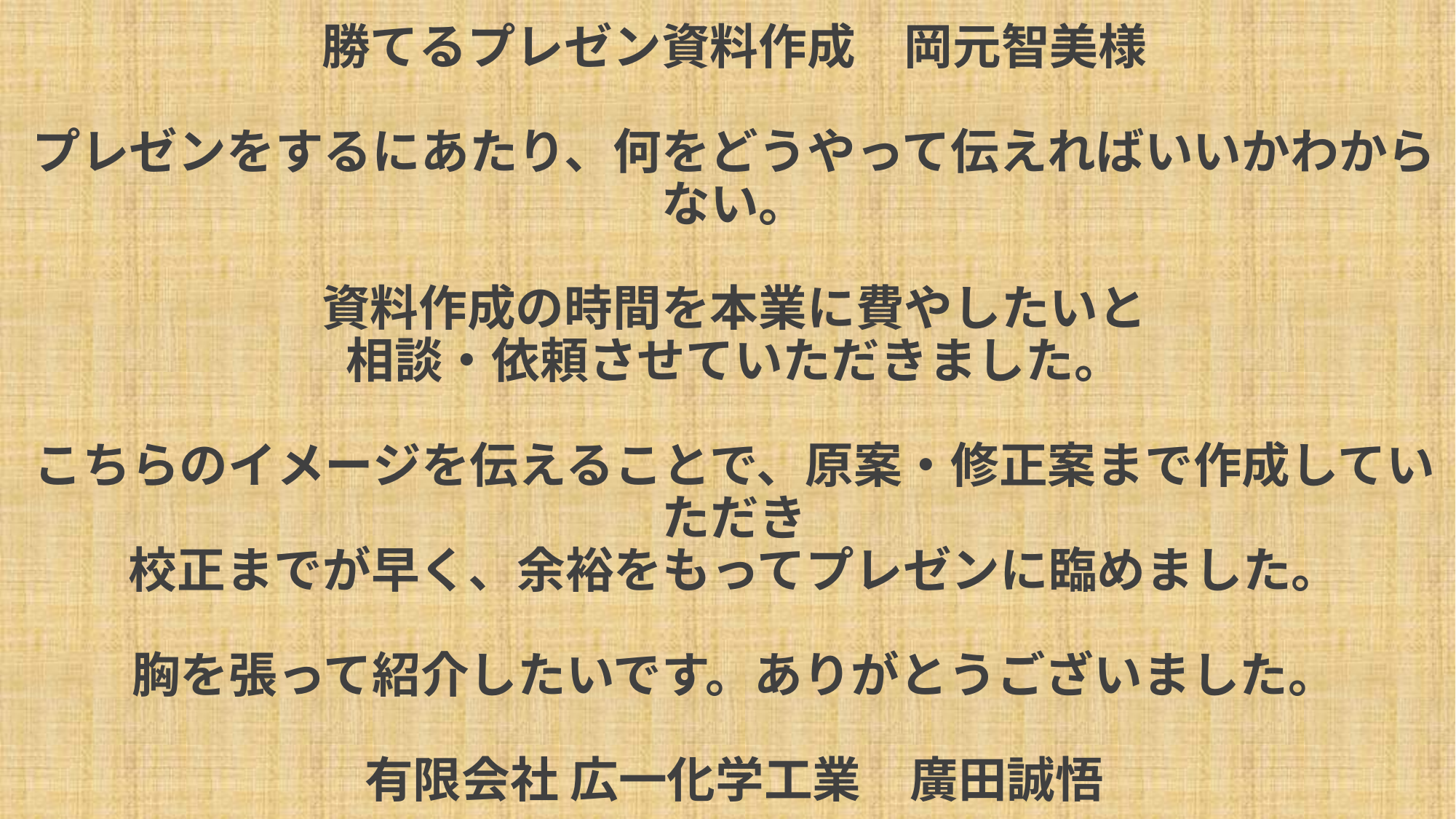

# 推薦の言葉 勝てるプレゼン資料作成　岡元智美様 プレゼンをするにあたり、何をどうやって伝えればいいかわからない。 資料作成の時間を本業に費やしたいと 相談・依頼させていただきました。 こちらのイメージを伝えることで、原案・修正案まで作成していただき 校正までが早く、余裕をもってプレゼンに臨めました。 胸を張って紹介したいです。ありがとうございました。 有限会社 広一化学工業　廣田誠悟